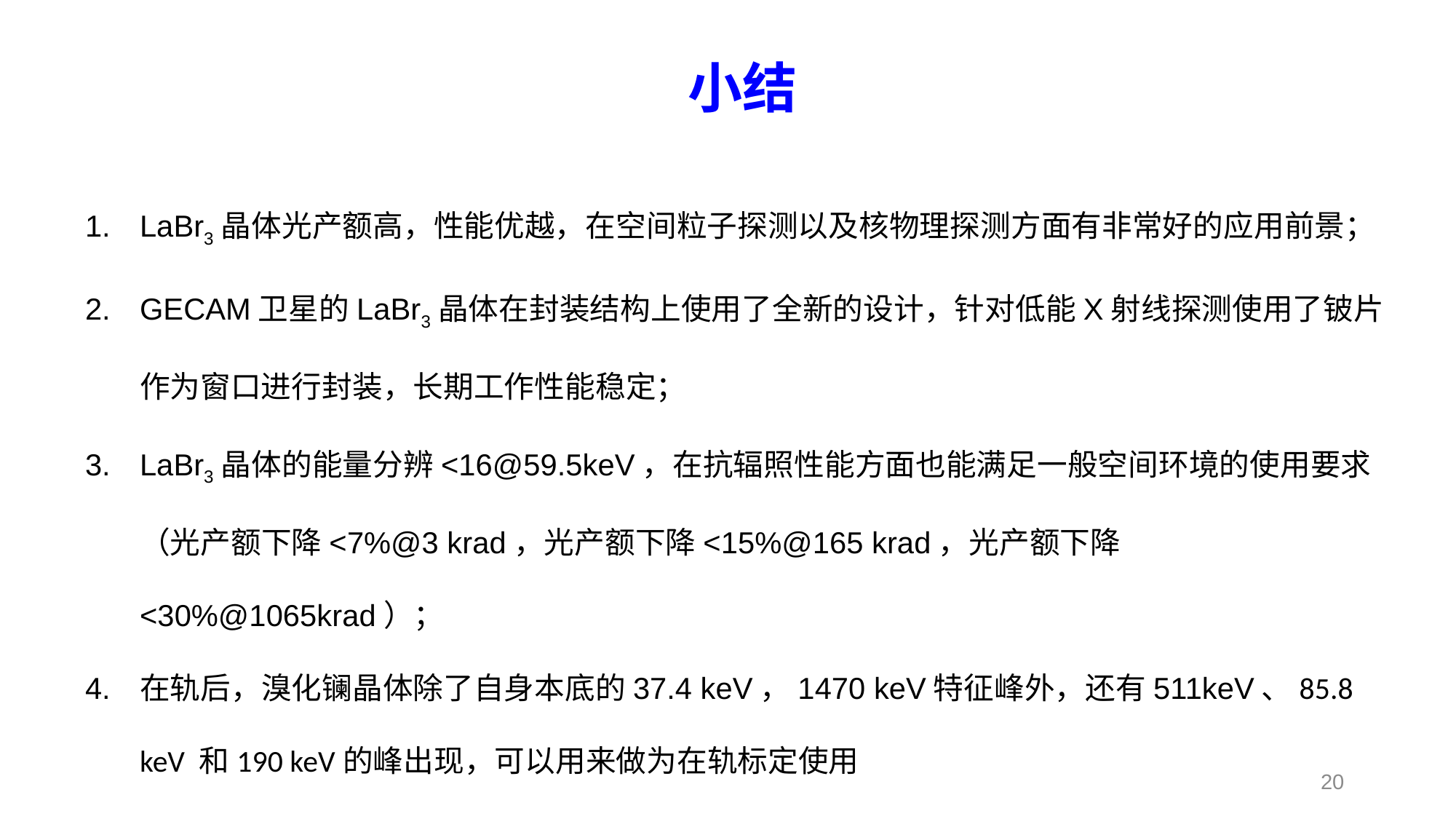

小结

LaBr3晶体光产额高，性能优越，在空间粒子探测以及核物理探测方面有非常好的应用前景；
GECAM卫星的LaBr3晶体在封装结构上使用了全新的设计，针对低能X射线探测使用了铍片作为窗口进行封装，长期工作性能稳定；
LaBr3晶体的能量分辨<16@59.5keV，在抗辐照性能方面也能满足一般空间环境的使用要求（光产额下降<7%@3 krad，光产额下降<15%@165 krad，光产额下降<30%@1065krad）；
在轨后，溴化镧晶体除了自身本底的37.4 keV，1470 keV特征峰外，还有511keV、85.8 keV 和190 keV的峰出现，可以用来做为在轨标定使用

20